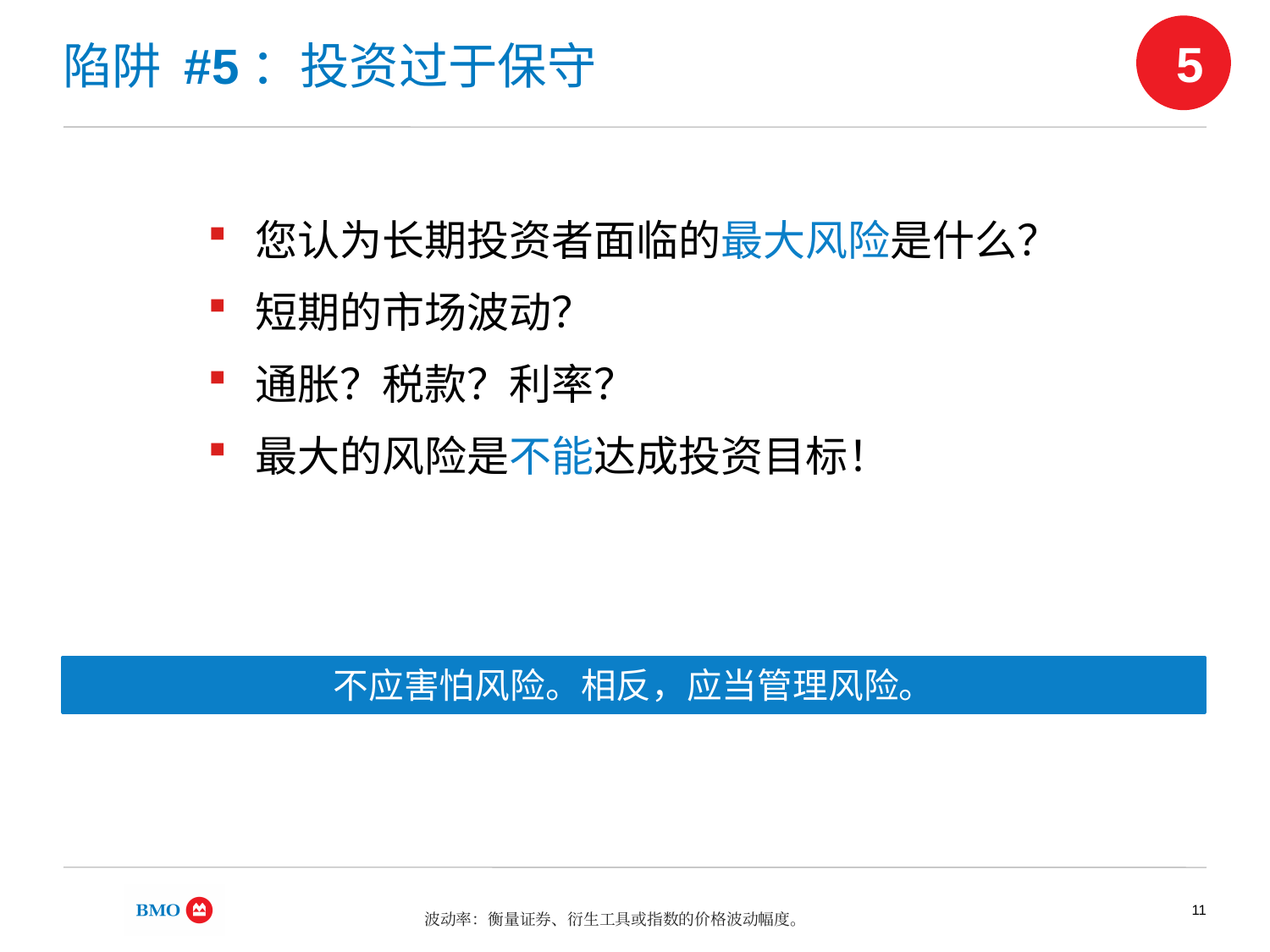

陷阱 #5：投资过于保守
5

5
您认为长期投资者面临的最大风险是什么？
短期的市场波动？
通胀？税款？利率？
最大的风险是不能达成投资目标！
不应害怕风险。相反，应当管理风险。
11
波动率：衡量证券、衍生工具或指数的价格波动幅度。